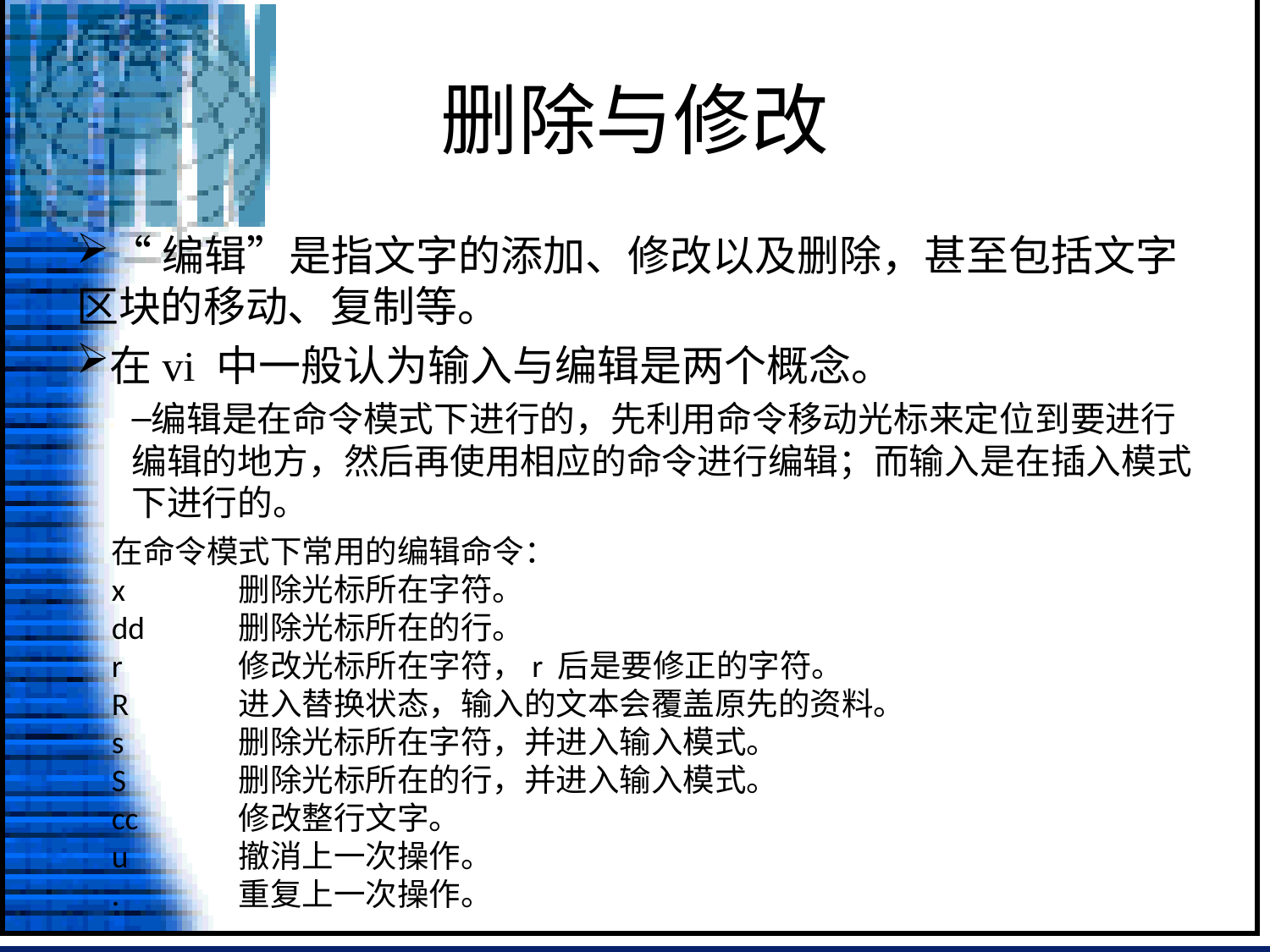

# 删除与修改
“编辑”是指文字的添加、修改以及删除，甚至包括文字区块的移动、复制等。
在vi 中一般认为输入与编辑是两个概念。
编辑是在命令模式下进行的，先利用命令移动光标来定位到要进行编辑的地方，然后再使用相应的命令进行编辑；而输入是在插入模式下进行的。
在命令模式下常用的编辑命令：
x 	删除光标所在字符。
dd 	删除光标所在的行。
r 	修改光标所在字符，r 后是要修正的字符。
R 	进入替换状态，输入的文本会覆盖原先的资料。
s 	删除光标所在字符，并进入输入模式。
S 	删除光标所在的行，并进入输入模式。
cc 	修改整行文字。
u 	撤消上一次操作。
. 	重复上一次操作。